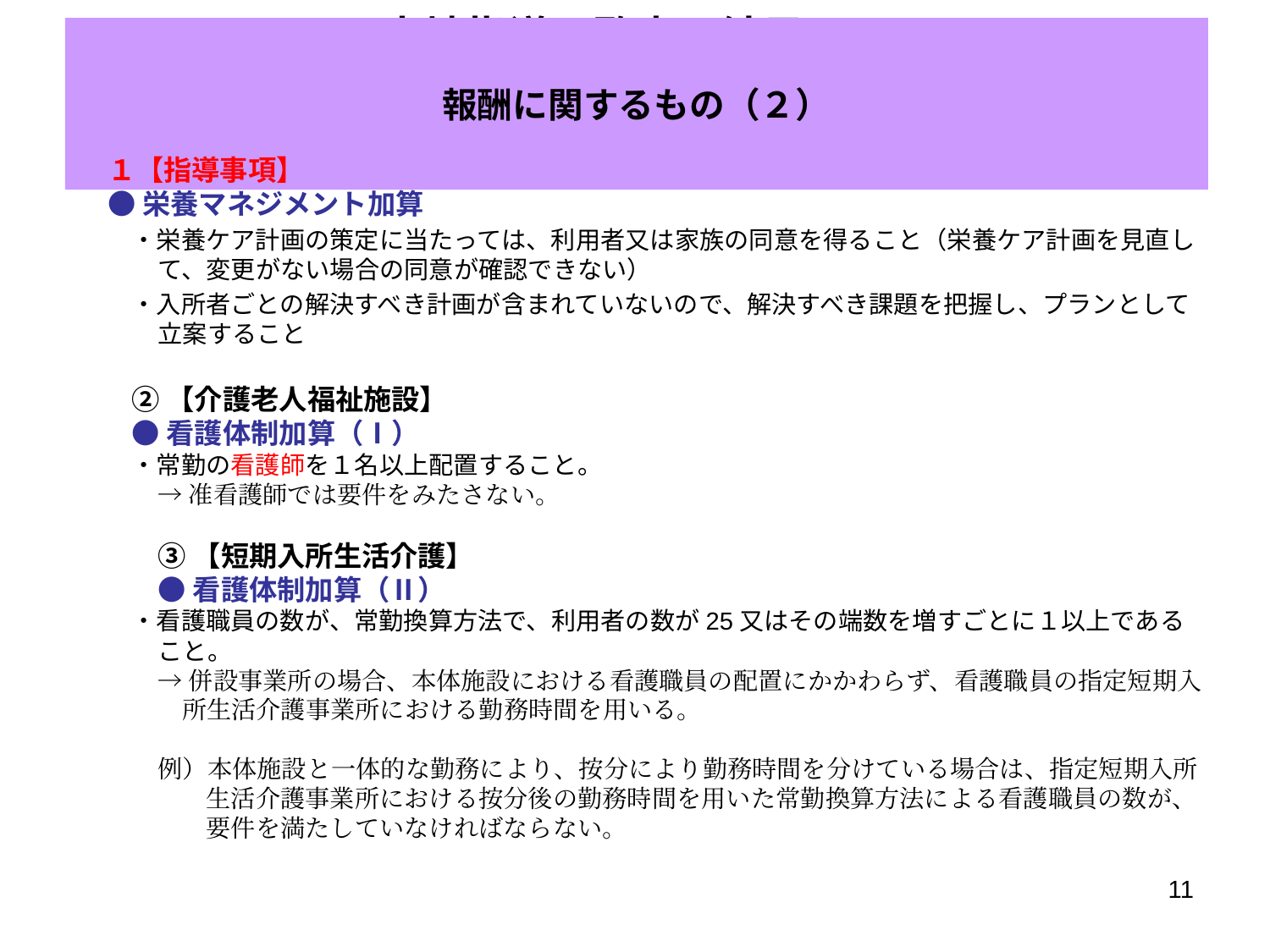

２．実地指導・監査の結果について
# 報酬に関するもの（２）
１【指導事項】
●栄養マネジメント加算
・栄養ケア計画の策定に当たっては、利用者又は家族の同意を得ること（栄養ケア計画を見直して、変更がない場合の同意が確認できない）
・入所者ごとの解決すべき計画が含まれていないので、解決すべき課題を把握し、プランとして立案すること

②【介護老人福祉施設】
●看護体制加算（Ⅰ）
・常勤の看護師を１名以上配置すること。
→准看護師では要件をみたさない。

③【短期入所生活介護】
●看護体制加算（Ⅱ）
・看護職員の数が、常勤換算方法で、利用者の数が25又はその端数を増すごとに１以上であること。
→併設事業所の場合、本体施設における看護職員の配置にかかわらず、看護職員の指定短期入所生活介護事業所における勤務時間を用いる。

例）本体施設と一体的な勤務により、按分により勤務時間を分けている場合は、指定短期入所生活介護事業所における按分後の勤務時間を用いた常勤換算方法による看護職員の数が、要件を満たしていなければならない。

11